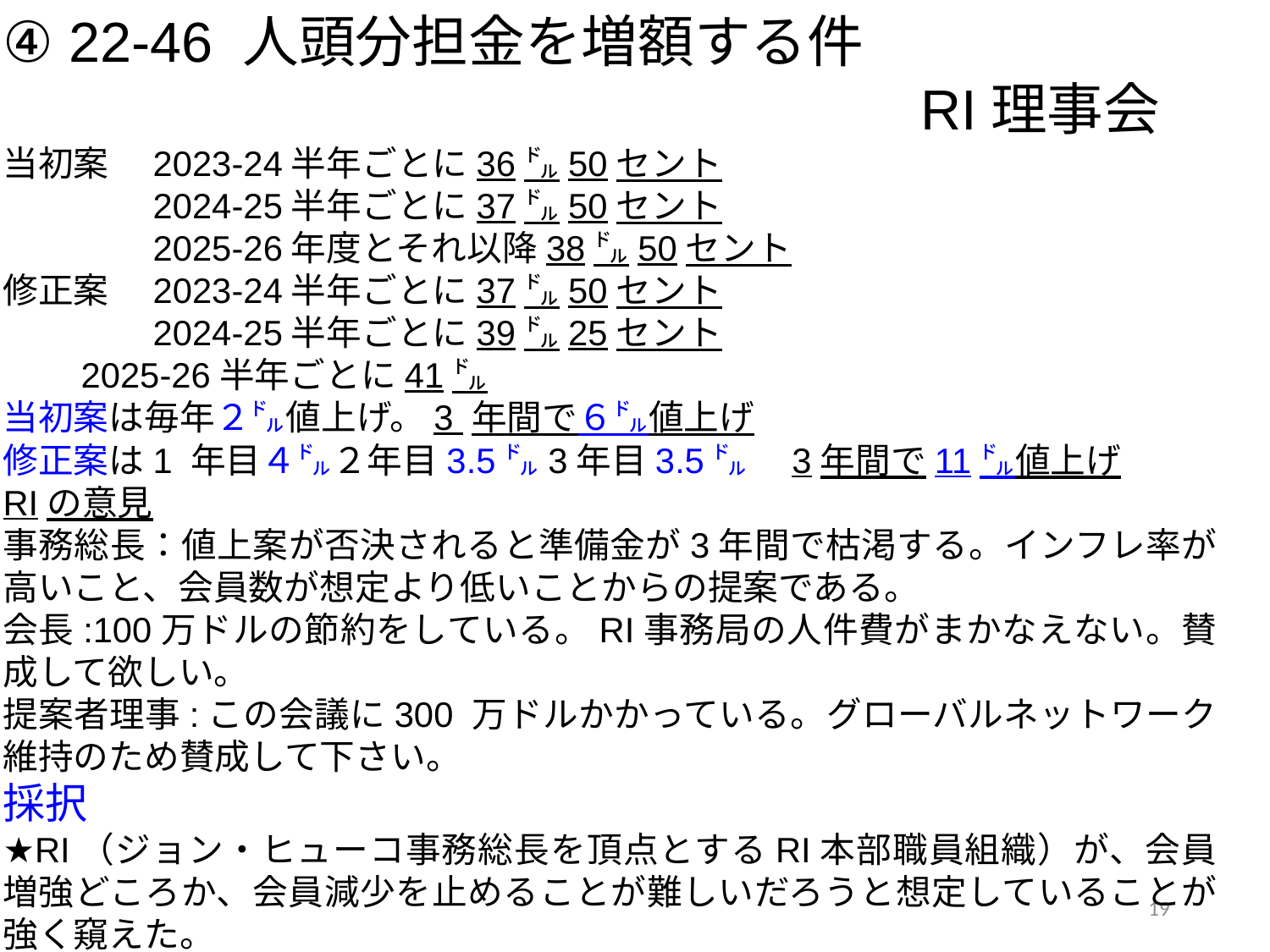

④ 22-46 人頭分担金を増額する件
　　　　　　　　　　　　　　　　RI理事会
当初案　2023-24半年ごとに36㌦50セント
　　　　2024-25半年ごとに37㌦50セント
　　　　2025-26年度とそれ以降38㌦50セント
修正案　2023-24半年ごとに37㌦50セント
　　　　2024-25半年ごとに39㌦25セント
        2025-26半年ごとに41㌦
当初案は毎年２㌦値上げ。3 年間で６㌦値上げ
修正案は1 年目４㌦２年目3.5㌦3年目3.5㌦　3年間で11㌦値上げ
RIの意見
事務総長：値上案が否決されると準備金が3年間で枯渇する。インフレ率が高いこと、会員数が想定より低いことからの提案である。
会長:100万ドルの節約をしている。RI事務局の人件費がまかなえない。賛成して欲しい。
提案者理事:この会議に300 万ドルかかっている。グローバルネットワーク維持のため賛成して下さい。
採択
★RI（ジョン・ヒューコ事務総長を頂点とするRI本部職員組織）が、会員増強どころか、会員減少を止めることが難しいだろうと想定していることが強く窺えた。
19